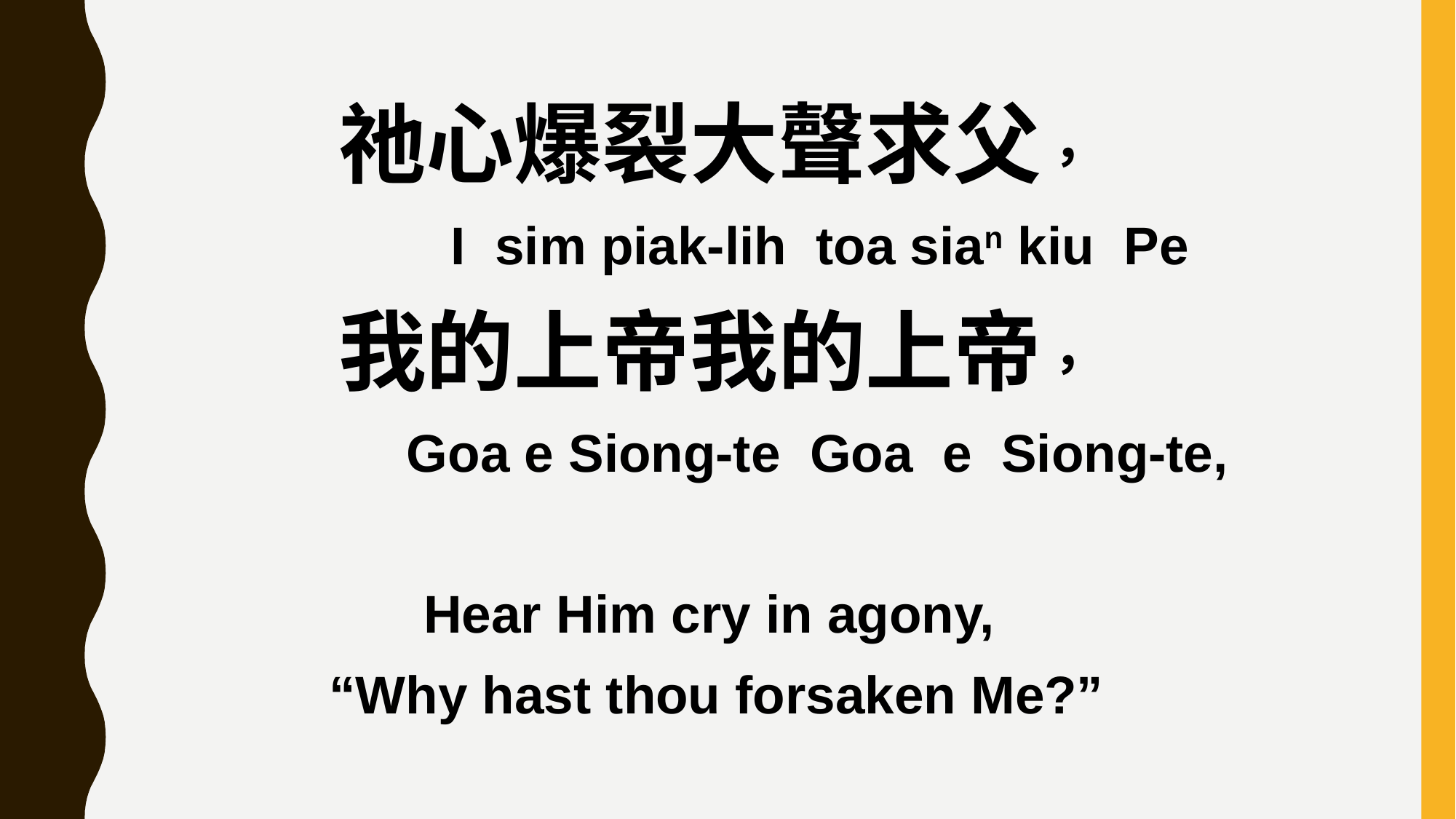

祂心爆裂大聲求父，
                   I  sim piak-lih  toa sian kiu  Pe
我的上帝我的上帝，
                Goa e Siong-te  Goa  e  Siong-te,

Hear Him cry in agony,
“Why hast thou forsaken Me?”